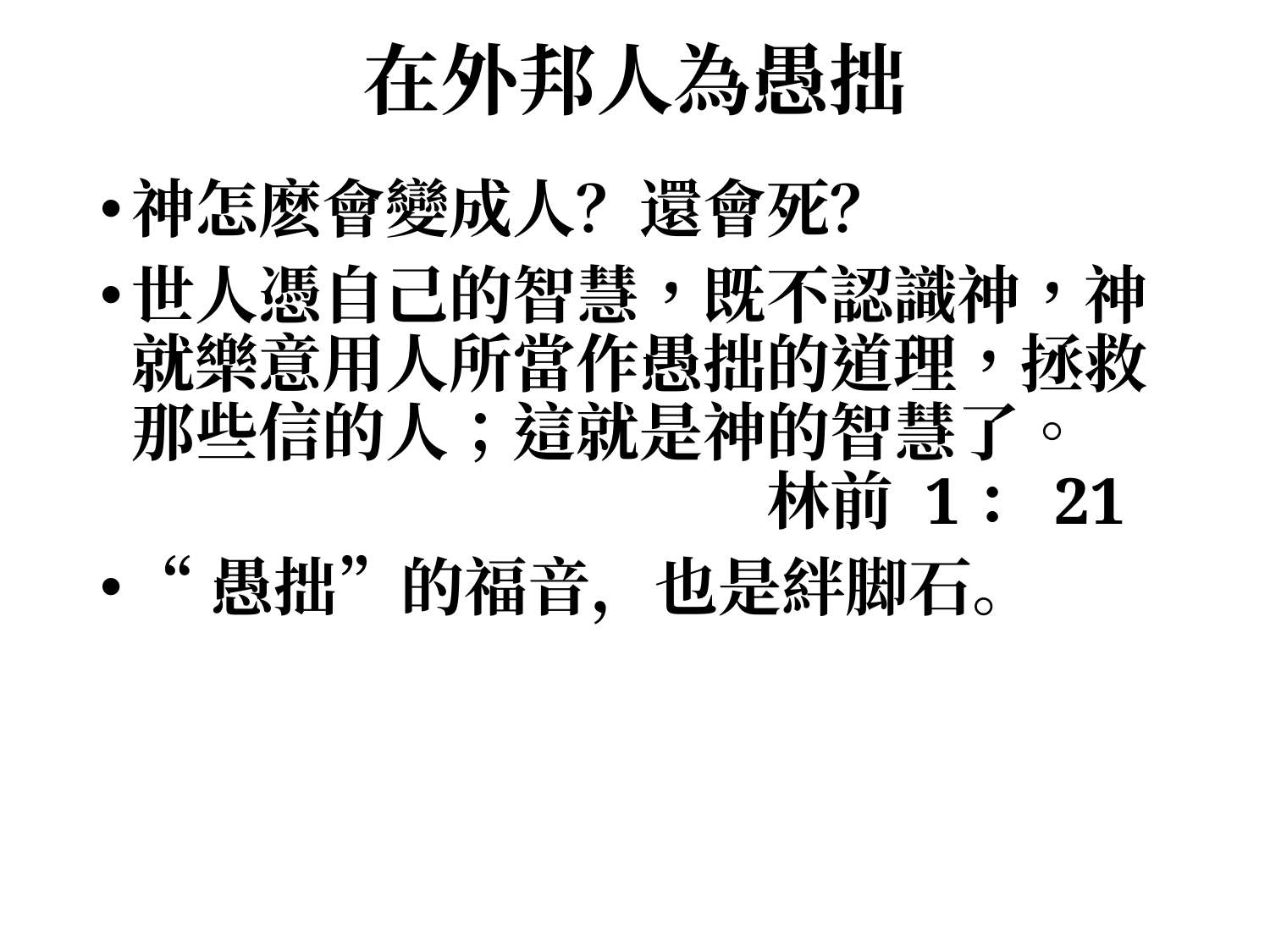

# 在外邦人為愚拙
神怎麽會變成人？還會死？
世人憑自己的智慧，既不認識神，神就樂意用人所當作愚拙的道理，拯救那些信的人；這就是神的智慧了。						林前 1：21
“愚拙”的福音，也是絆脚石。